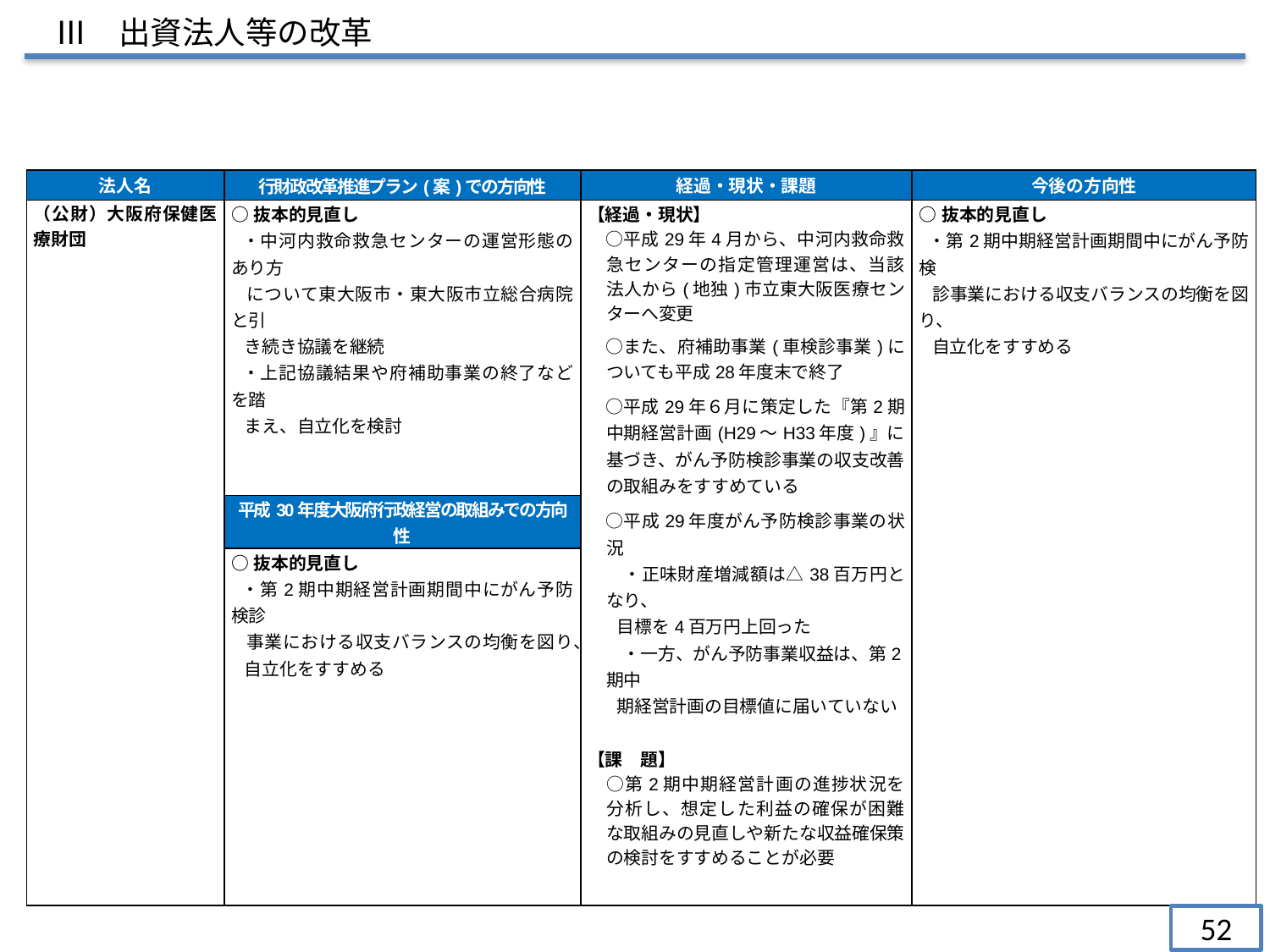

Ⅲ　出資法人等の改革
| 法人名 | 行財政改革推進プラン(案)での方向性 | 経過・現状・課題 | 今後の方向性 |
| --- | --- | --- | --- |
| （公財）大阪府保健医療財団 | ○抜本的見直し ・中河内救命救急センターの運営形態のあり方 について東大阪市・東大阪市立総合病院と引 き続き協議を継続 ・上記協議結果や府補助事業の終了などを踏 まえ、自立化を検討 | 【経過・現状】 　○平成29年4月から、中河内救命救急センターの指定管理運営は、当該法人から(地独)市立東大阪医療センターへ変更 　○また、府補助事業(車検診事業)についても平成28年度末で終了 　○平成29年６月に策定した『第2期中期経営計画(H29～H33年度)』に基づき、がん予防検診事業の収支改善の取組みをすすめている 　○平成29年度がん予防検診事業の状況 　　・正味財産増減額は△38百万円となり、 目標を4百万円上回った 　　・一方、がん予防事業収益は、第2期中 期経営計画の目標値に届いていない 　　 【課　題】 　○第2期中期経営計画の進捗状況を分析し、想定した利益の確保が困難な取組みの見直しや新たな収益確保策の検討をすすめることが必要 | ○抜本的見直し ・第2期中期経営計画期間中にがん予防検 診事業における収支バランスの均衡を図り、 自立化をすすめる |
|  | 平成30年度大阪府行政経営の取組みでの方向性 |  |  |
|  | ○抜本的見直し ・第2期中期経営計画期間中にがん予防検診 事業における収支バランスの均衡を図り、 自立化をすすめる |  |  |
52